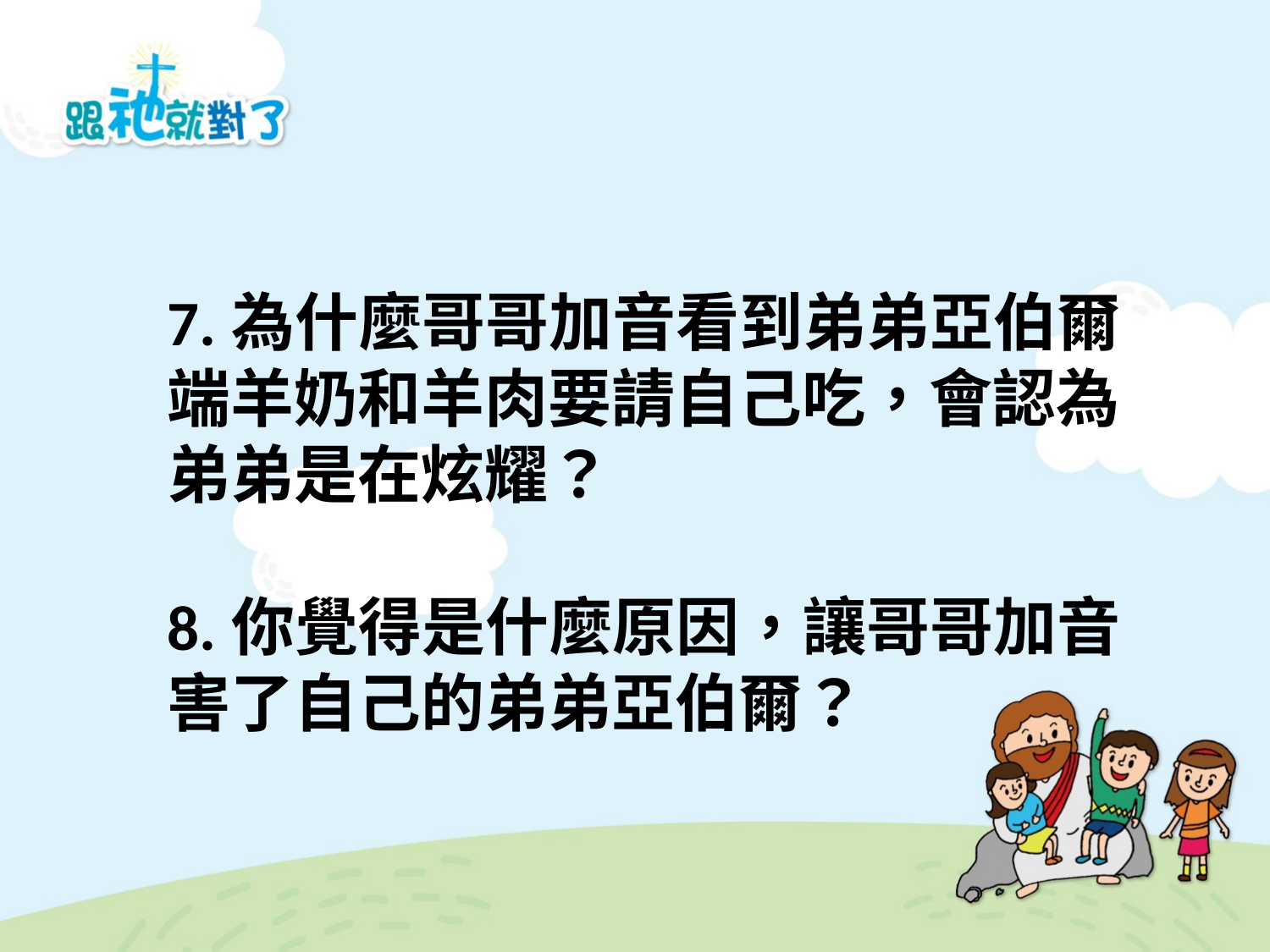

7.為什麼哥哥加音看到弟弟亞伯爾端羊奶和羊肉要請自己吃，會認為弟弟是在炫耀？

8.你覺得是什麼原因，讓哥哥加音害了自己的弟弟亞伯爾？